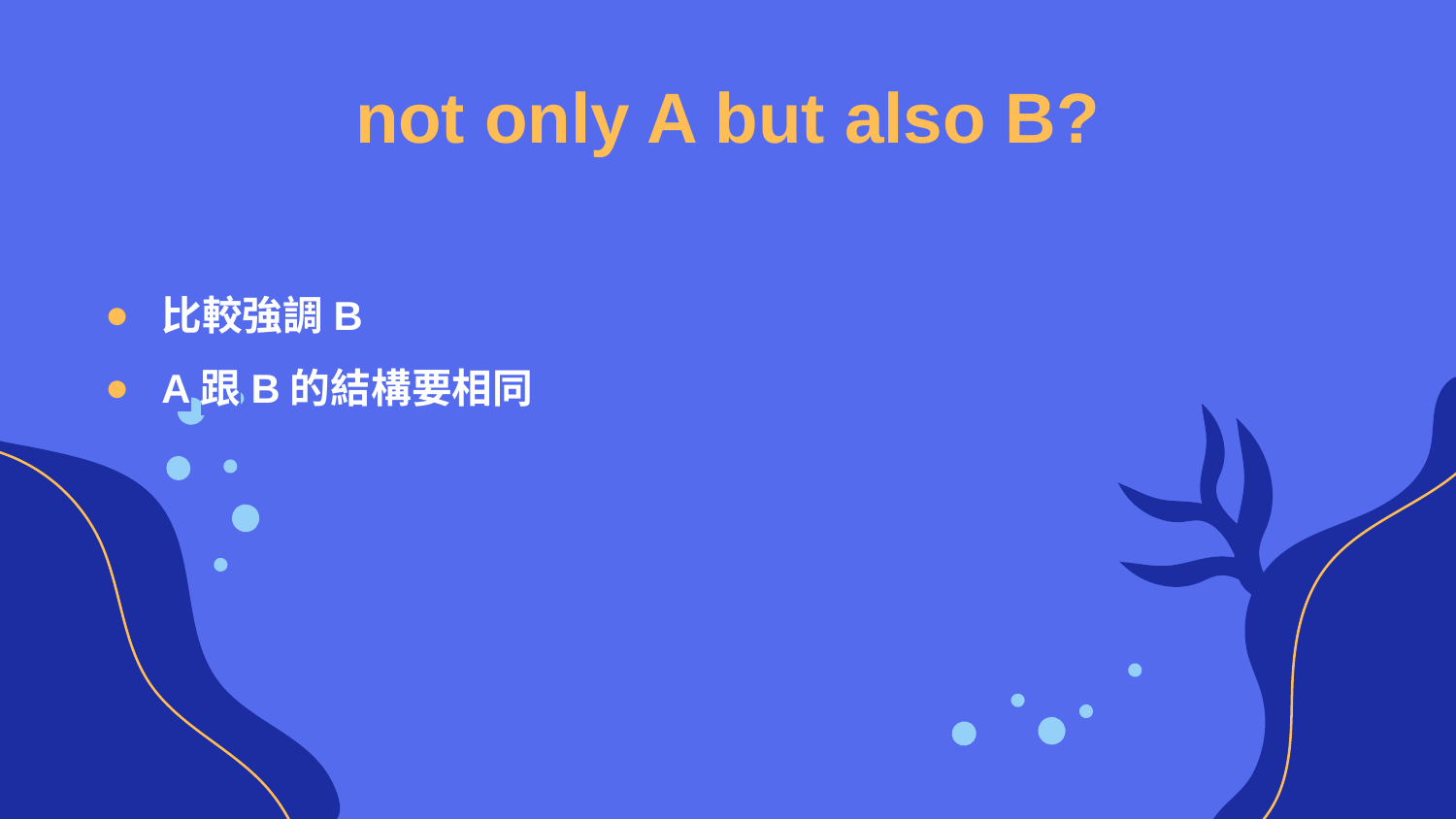

# not only A but also B?
比較強調B
A跟B的結構要相同